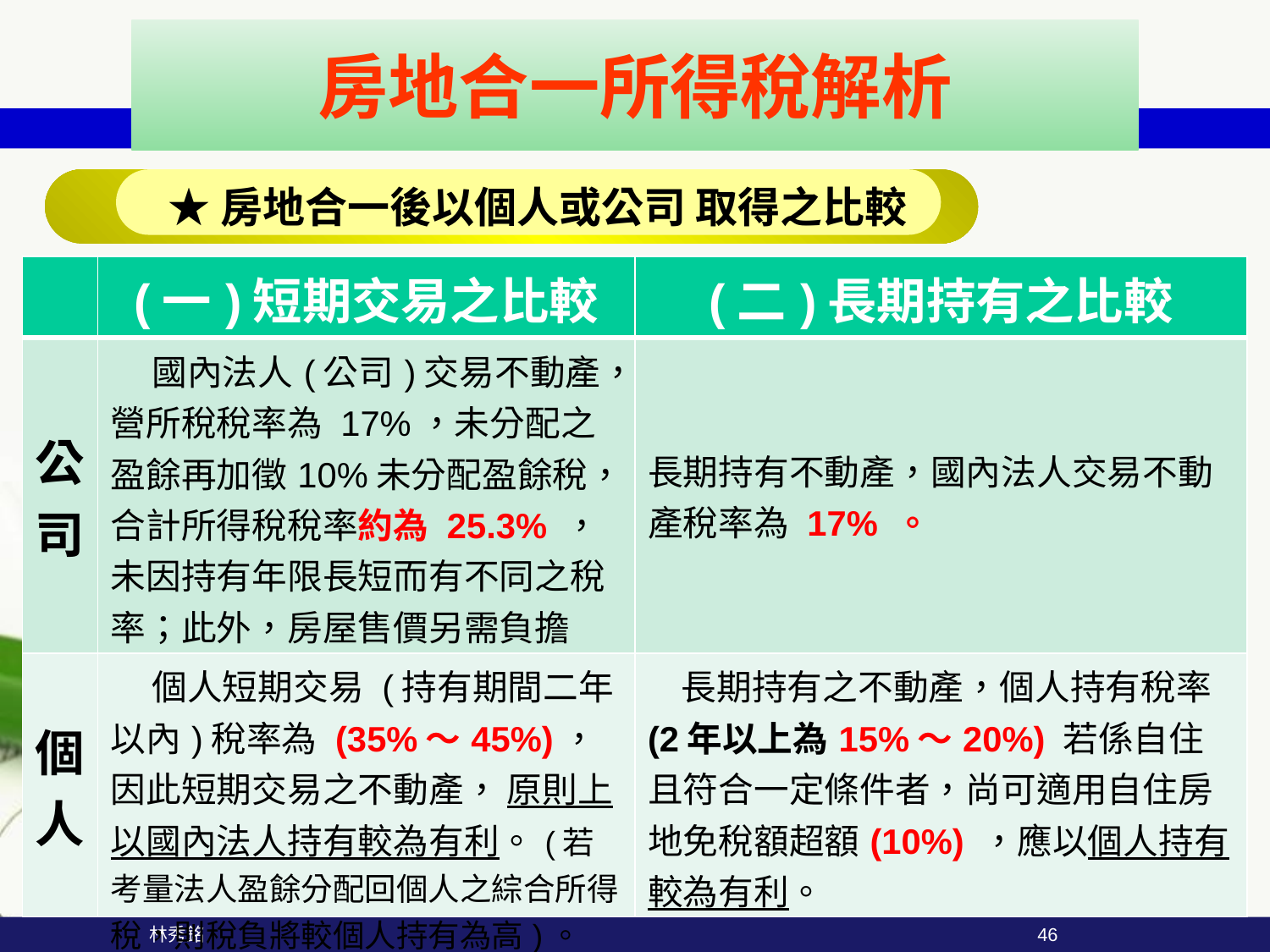

房地合一所得稅解析

  ★房地合一後以個人或公司 取得之比較
|  | (一)短期交易之比較 | (二)長期持有之比較 |
| --- | --- | --- |
| 公司 | 國內法人(公司)交易不動產，營所稅稅率為 17%，未分配之盈餘再加徵10%未分配盈餘稅，合計所得稅稅率約為 25.3% ，未因持有年限長短而有不同之稅率；此外，房屋售價另需負擔 5%之營業稅。 | 長期持有不動產，國內法人交易不動產稅率為 17% 。 |
| 個人 | 個人短期交易 (持有期間二年以內)稅率為 (35%～45%)，因此短期交易之不動產， 原則上以國內法人持有較為有利。(若考量法人盈餘分配回個人之綜合所得稅，則稅負將較個人持有為高)。 | 長期持有之不動產，個人持有稅率(2年以上為15%～20%) 若係自住且符合一定條件者，尚可適用自住房地免稅額超額(10%) ，應以個人持有較為有利。 |
                                 林秀銘
46